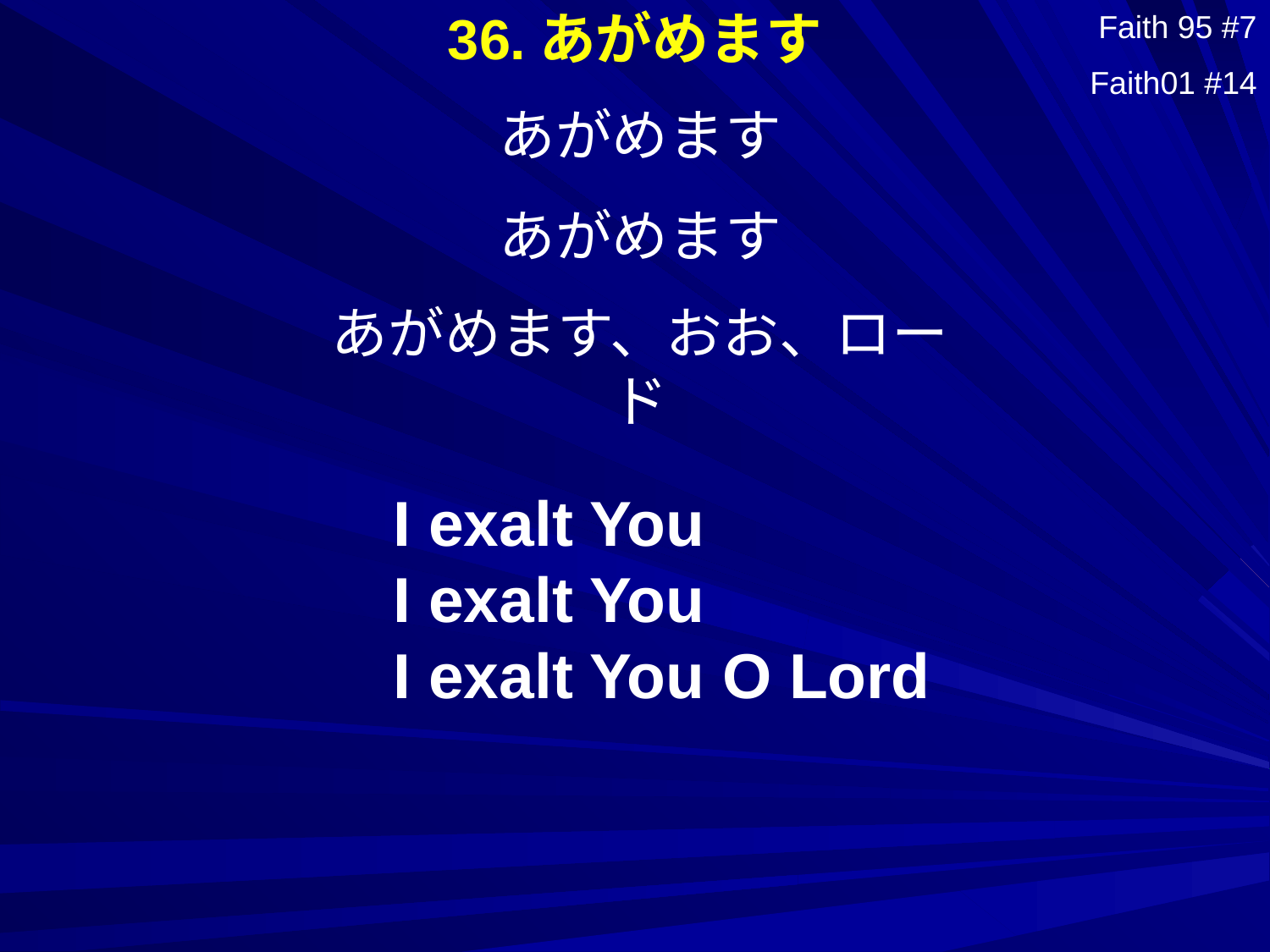

Faith 95 #7
36.あがめます
Faith01 #14

あがめます

あがめます

あがめます、おお、ロード

I exalt You
I exalt You
I exalt You O Lord